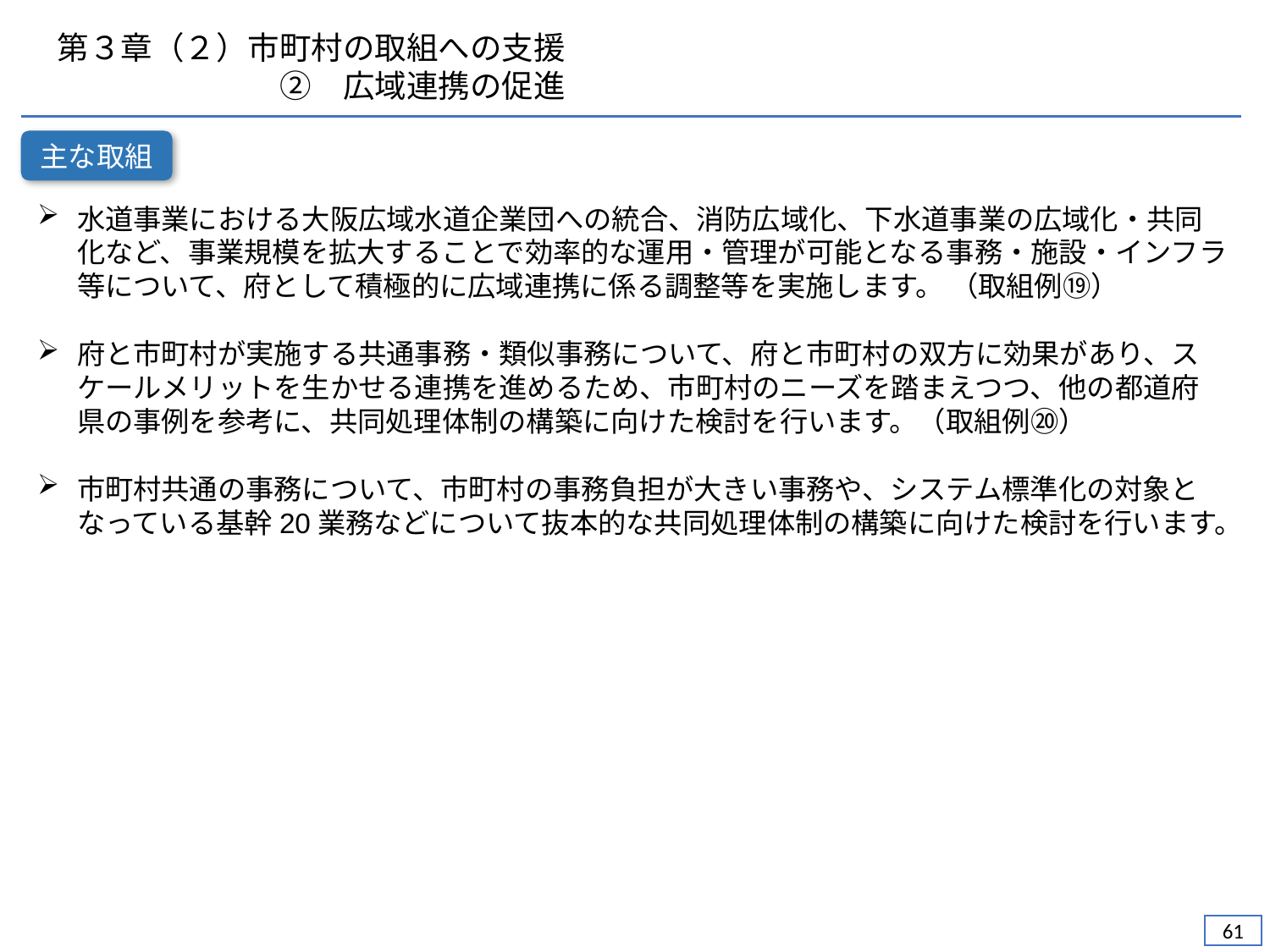

第３章（２）市町村の取組への支援
　　　　　　　②　広域連携の促進
主な取組
水道事業における大阪広域水道企業団への統合、消防広域化、下水道事業の広域化・共同化など、事業規模を拡大することで効率的な運用・管理が可能となる事務・施設・インフラ等について、府として積極的に広域連携に係る調整等を実施します。 （取組例⑲）

府と市町村が実施する共通事務・類似事務について、府と市町村の双方に効果があり、スケールメリットを生かせる連携を進めるため、市町村のニーズを踏まえつつ、他の都道府県の事例を参考に、共同処理体制の構築に向けた検討を行います。（取組例⑳）

市町村共通の事務について、市町村の事務負担が大きい事務や、システム標準化の対象となっている基幹20業務などについて抜本的な共同処理体制の構築に向けた検討を行います。

61